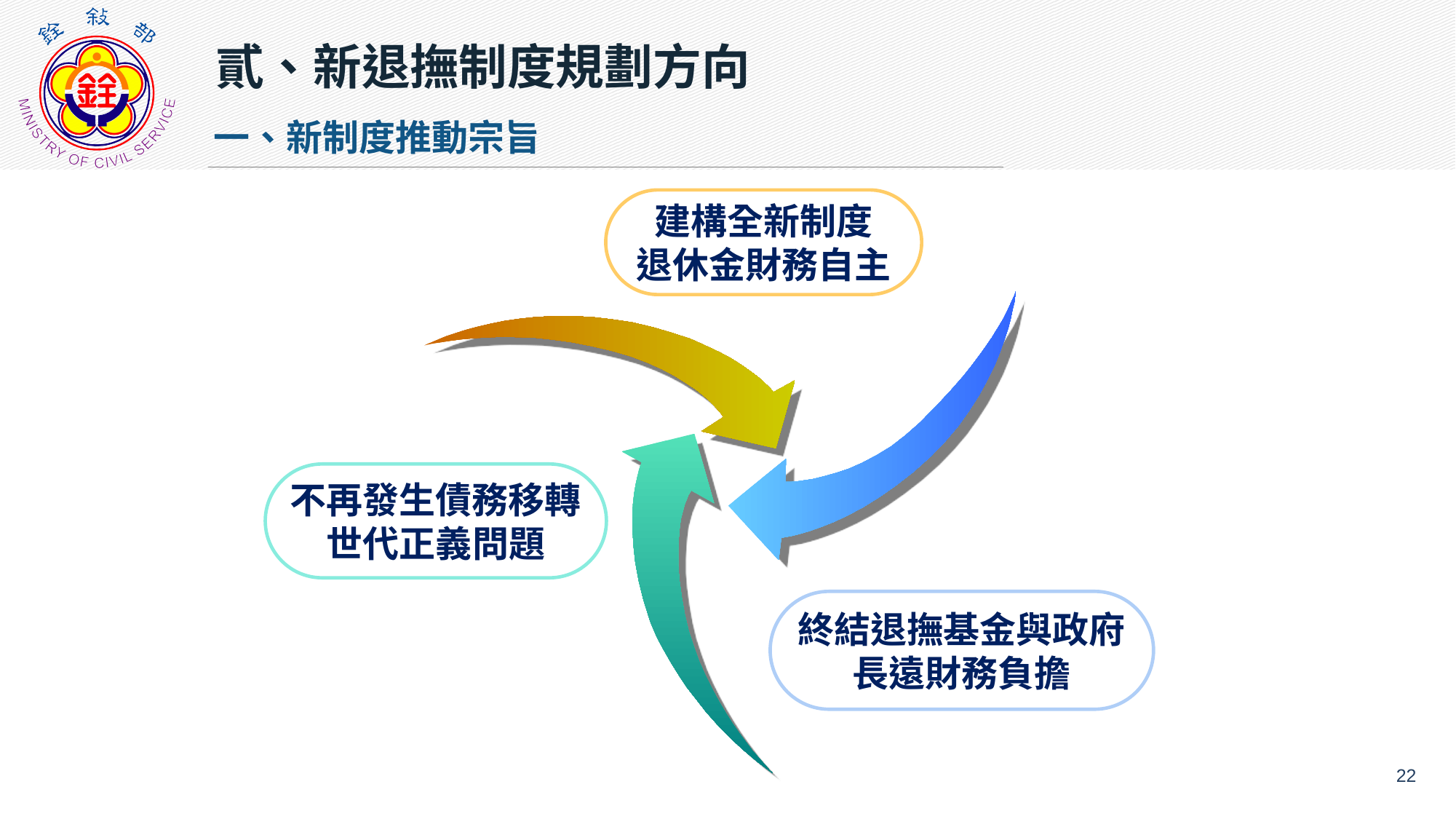

貳、新退撫制度規劃方向
一、新制度推動宗旨
建構全新制度
退休金財務自主

不再發生債務移轉
世代正義問題
終結退撫基金與政府
長遠財務負擔